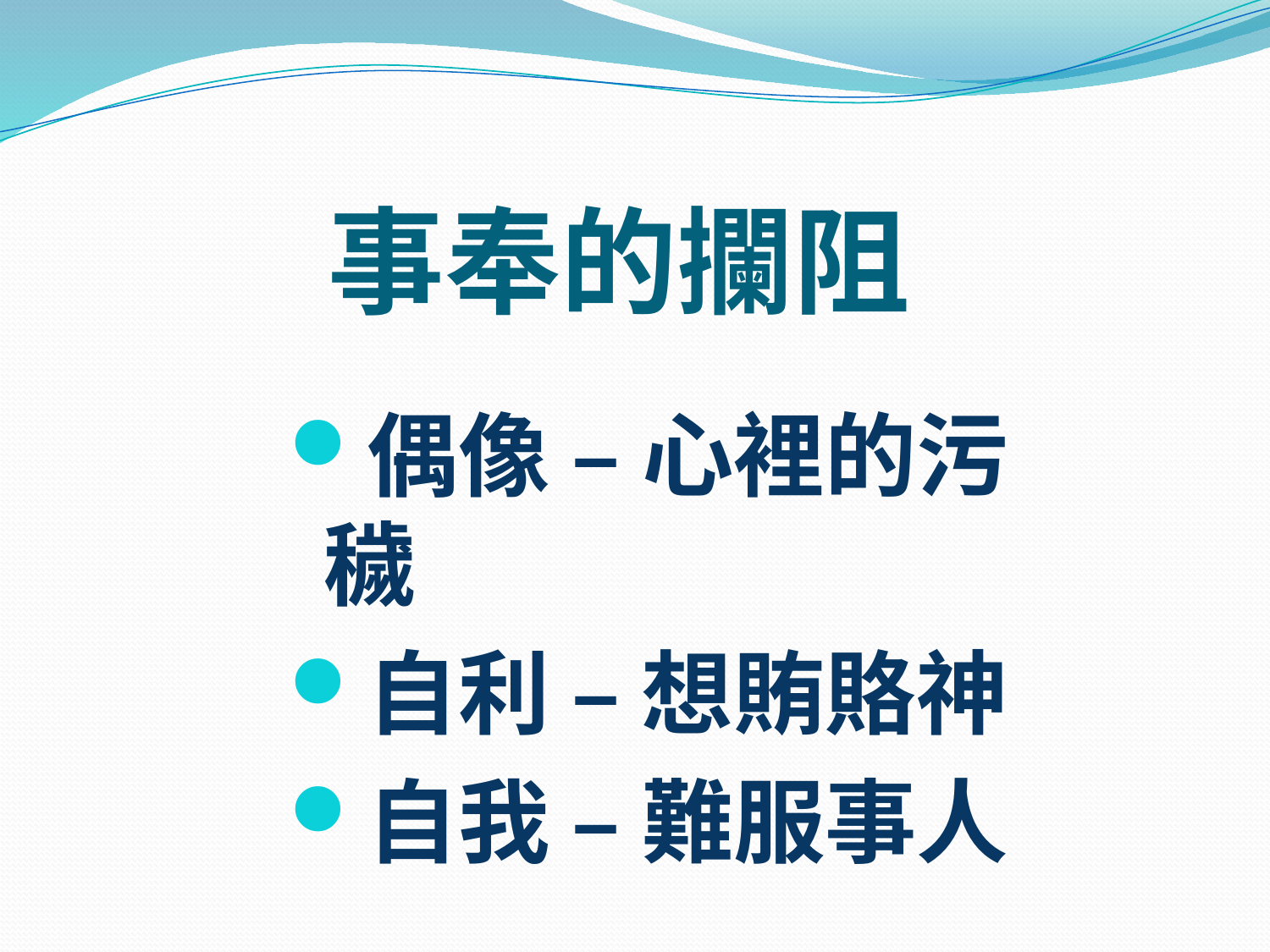

# 事奉的攔阻
偶像 – 心裡的污穢
自利 – 想賄賂神
自我 – 難服事人